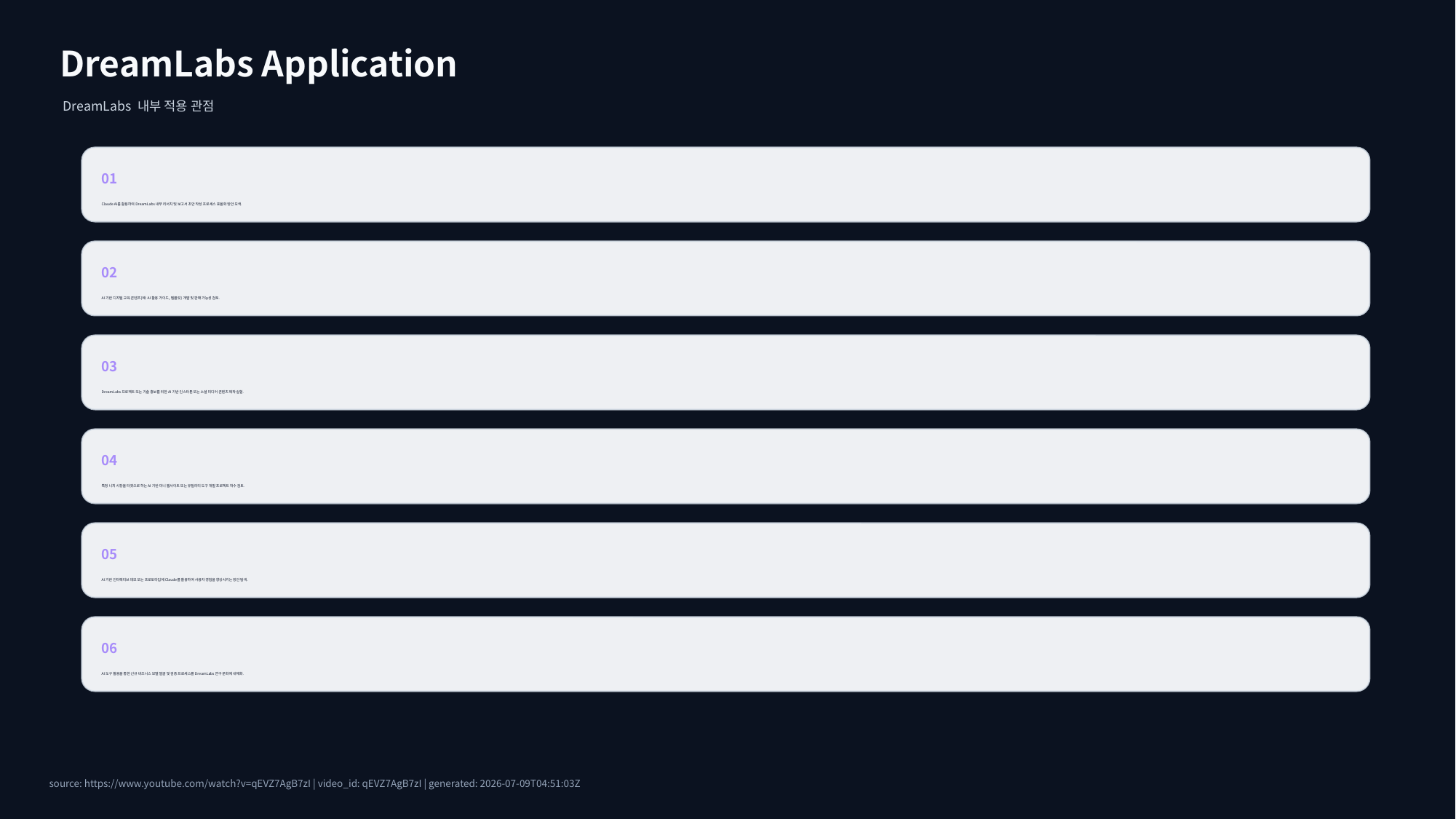

DreamLabs Application
DreamLabs 내부 적용 관점

01
Claude AI를 활용하여 DreamLabs 내부 리서치 및 보고서 초안 작성 프로세스 효율화 방안 모색.

02
AI 기반 디지털 교육 콘텐츠(예: AI 활용 가이드, 템플릿) 개발 및 판매 가능성 검토.

03
DreamLabs 프로젝트 또는 기술 홍보를 위한 AI 기반 인스타툰 또는 소셜 미디어 콘텐츠 제작 실험.

04
특정 니치 시장을 타겟으로 하는 AI 기반 미니 웹사이트 또는 유틸리티 도구 개발 프로젝트 착수 검토.

05
AI 기반 인터랙티브 데모 또는 프로토타입에 Claude를 활용하여 사용자 경험을 향상시키는 방안 탐색.

06
AI 도구 활용을 통한 신규 비즈니스 모델 발굴 및 검증 프로세스를 DreamLabs 연구 문화에 내재화.
source: https://www.youtube.com/watch?v=qEVZ7AgB7zI | video_id: qEVZ7AgB7zI | generated: 2026-07-09T04:51:03Z